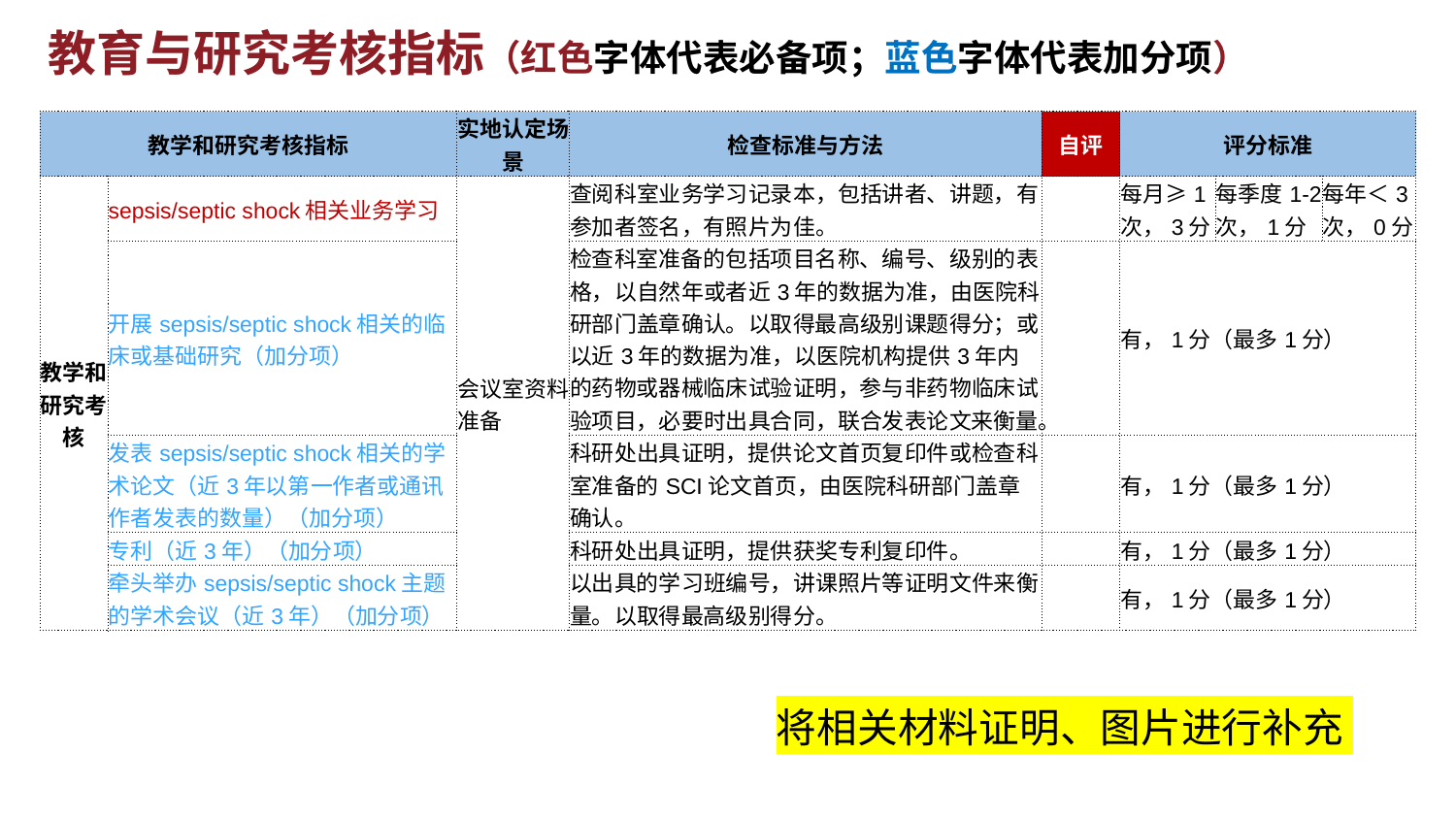

教育与研究考核指标（红色字体代表必备项；蓝色字体代表加分项）

| 教学和研究考核指标 |  | 实地认定场景 | 检查标准与方法 | 自评 | 评分标准 |  |  |
| --- | --- | --- | --- | --- | --- | --- | --- |
| 教学和研究考核 | sepsis/septic shock相关业务学习 | 会议室资料准备 | 查阅科室业务学习记录本，包括讲者、讲题，有参加者签名，有照片为佳。 |  | 每月≥1次，3分 | 每季度1-2次，1分 | 每年＜3次，0分 |
|  | 开展sepsis/septic shock相关的临床或基础研究（加分项） |  | 检查科室准备的包括项目名称、编号、级别的表格，以自然年或者近3年的数据为准，由医院科研部门盖章确认。以取得最高级别课题得分；或以近3年的数据为准，以医院机构提供3年内的药物或器械临床试验证明，参与非药物临床试验项目，必要时出具合同，联合发表论文来衡量。 |  | 有，1分（最多1分） |  |  |
|  | 发表sepsis/septic shock相关的学术论文（近3年以第一作者或通讯作者发表的数量）（加分项） |  | 科研处出具证明，提供论文首页复印件或检查科室准备的SCI论文首页，由医院科研部门盖章确认。 |  | 有，1分（最多1分） |  |  |
|  | 专利（近3年）（加分项） |  | 科研处出具证明，提供获奖专利复印件。 |  | 有，1分（最多1分） |  |  |
|  | 牵头举办sepsis/septic shock主题的学术会议（近3年）（加分项） |  | 以出具的学习班编号，讲课照片等证明文件来衡量。以取得最高级别得分。 |  | 有，1分（最多1分） |  |  |
将相关材料证明、图片进行补充